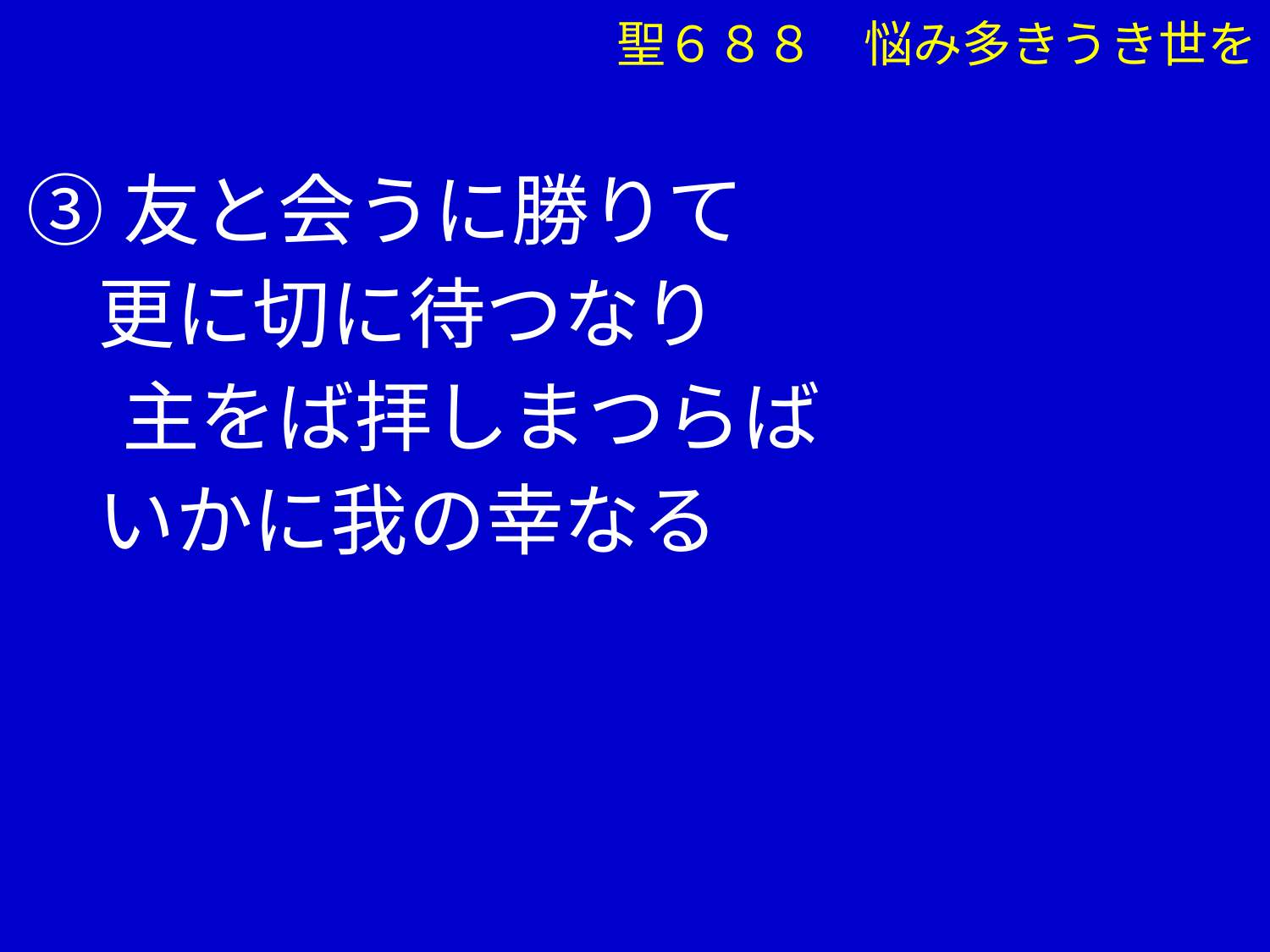

聖６８８　悩み多きうき世を
③友と会うに勝りて
   更に切に待つなり
　 主をば拝しまつらば
   いかに我の幸なる